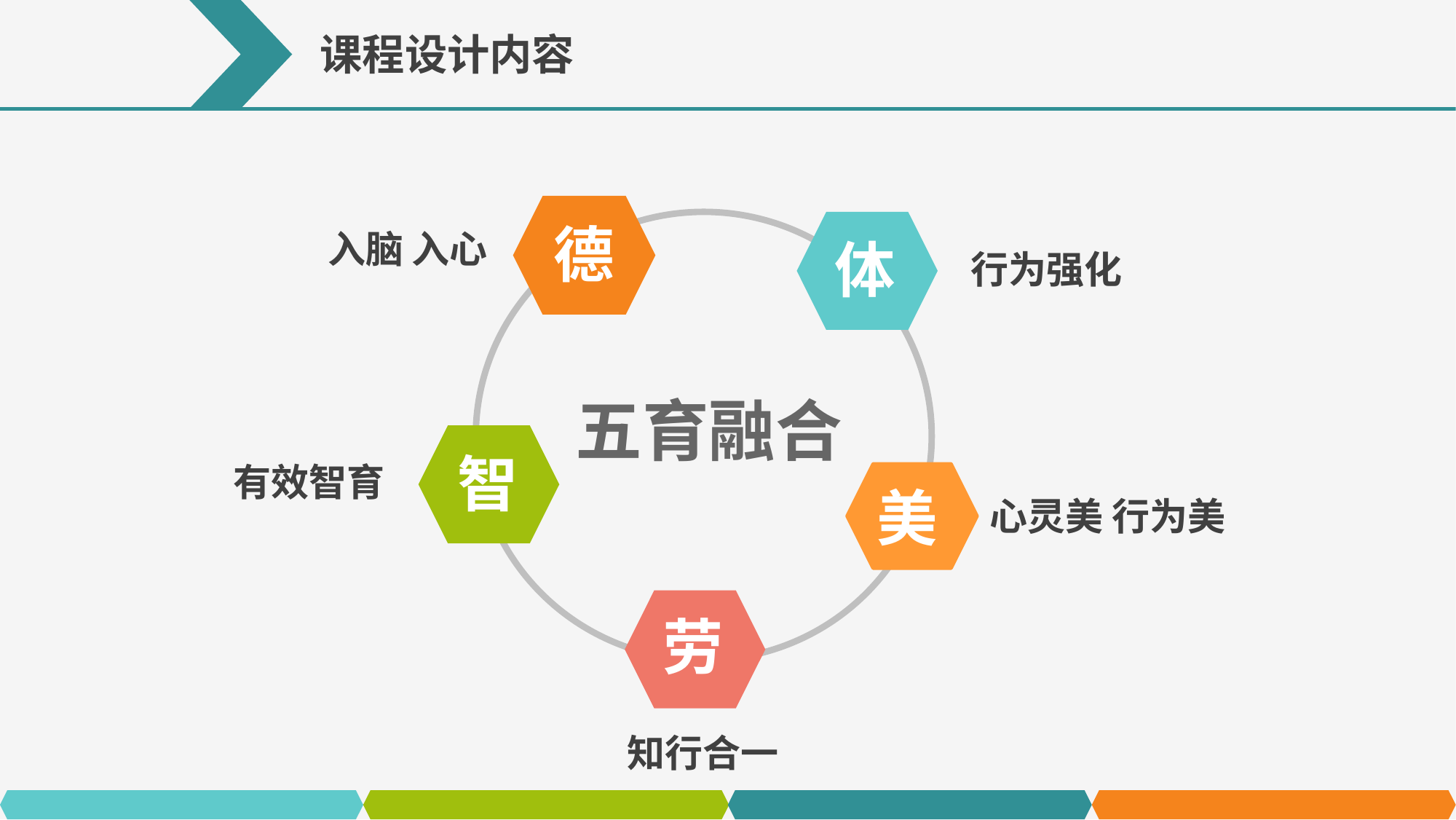

课程设计内容

德

入脑 入心
体
行为强化
五育融合

智
有效智育

美
心灵美 行为美

劳
知行合一